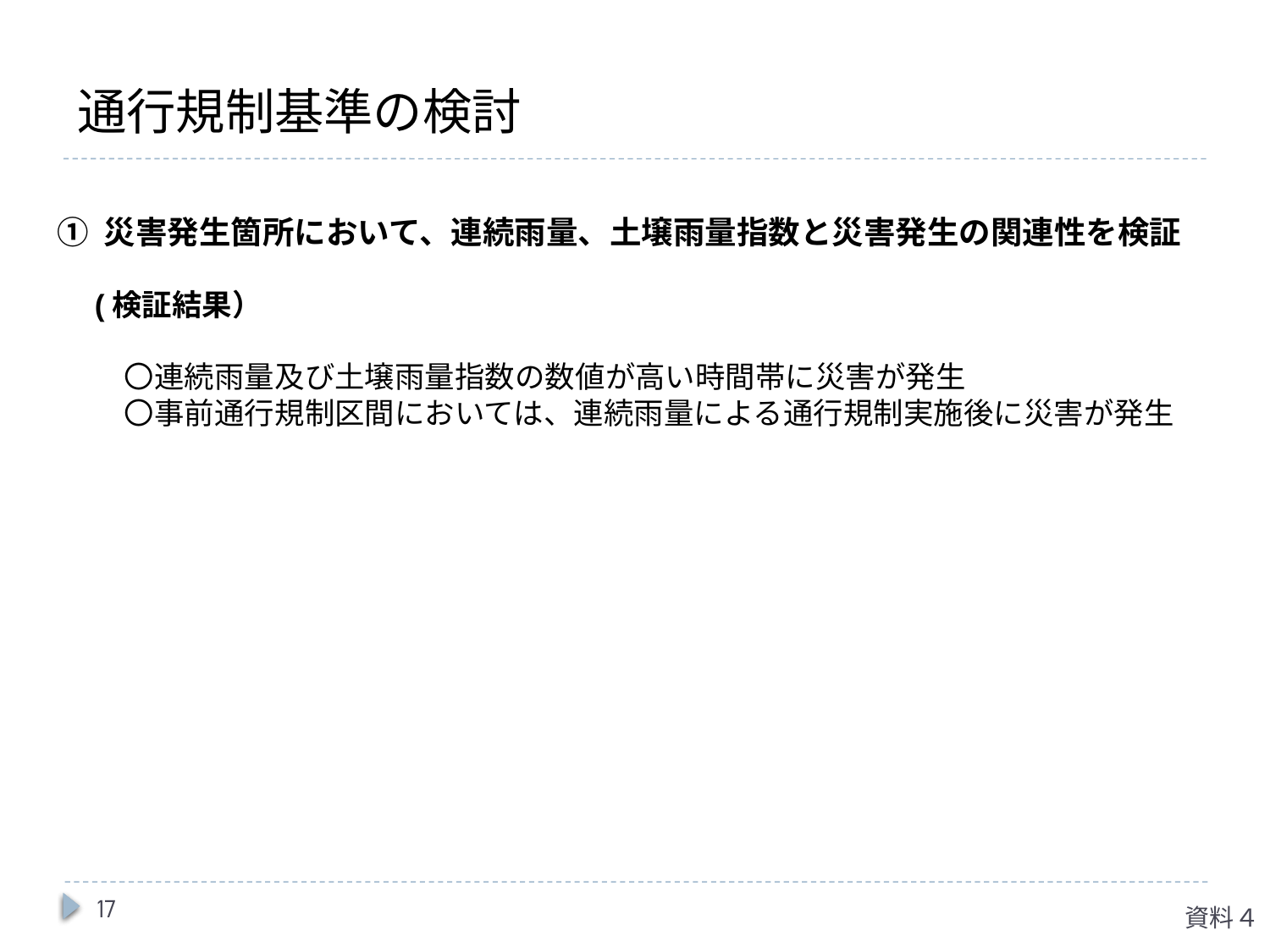

通行規制基準の検討
① 災害発生箇所において、連続雨量、土壌雨量指数と災害発生の関連性を検証
　(検証結果）

　 　〇連続雨量及び土壌雨量指数の数値が高い時間帯に災害が発生
　　 〇事前通行規制区間においては、連続雨量による通行規制実施後に災害が発生
17
資料４